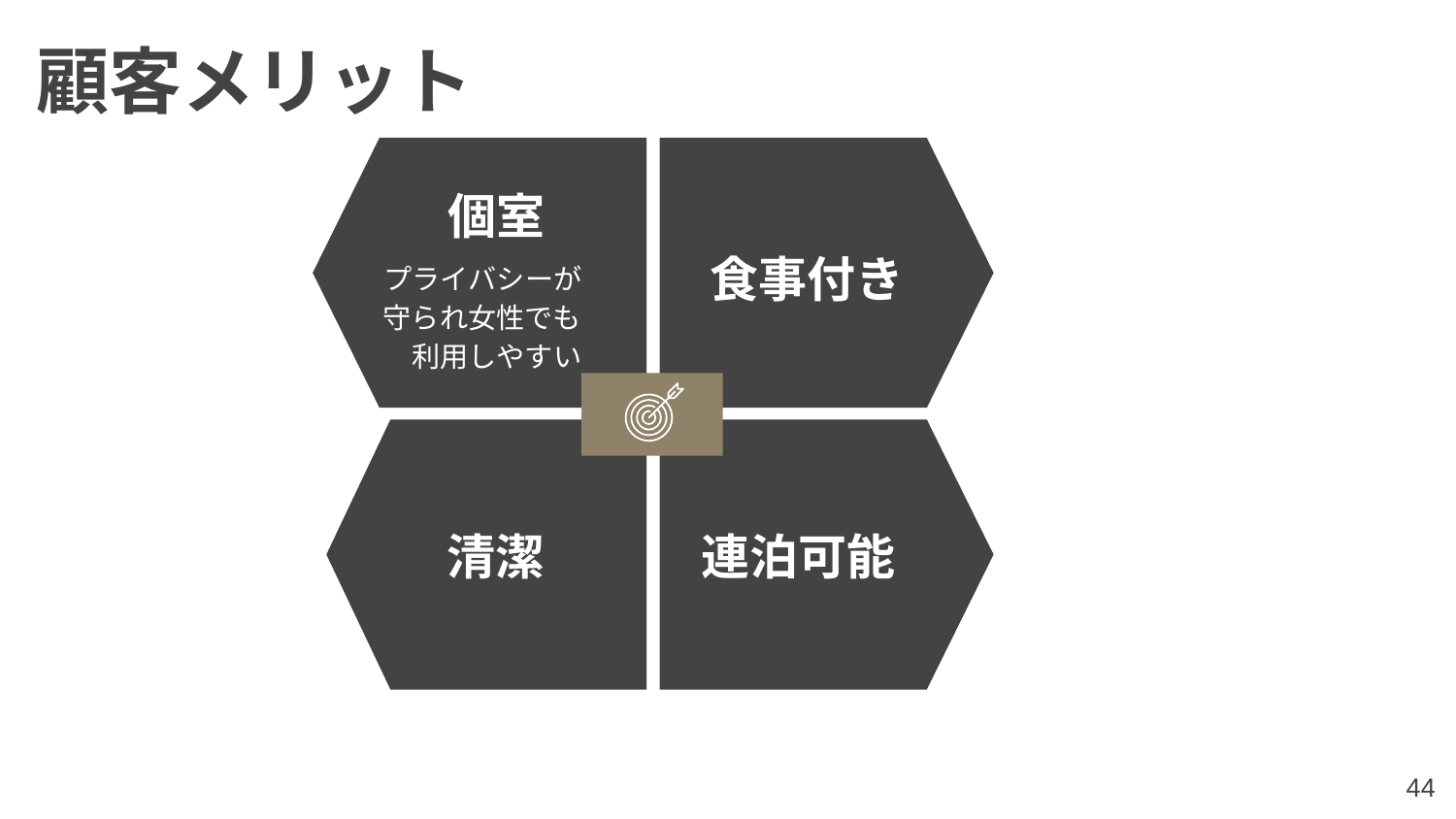

# 顧客メリット

個室
食事付き
プライバシーが守られ女性でも利用しやすい

清潔
連泊可能
44